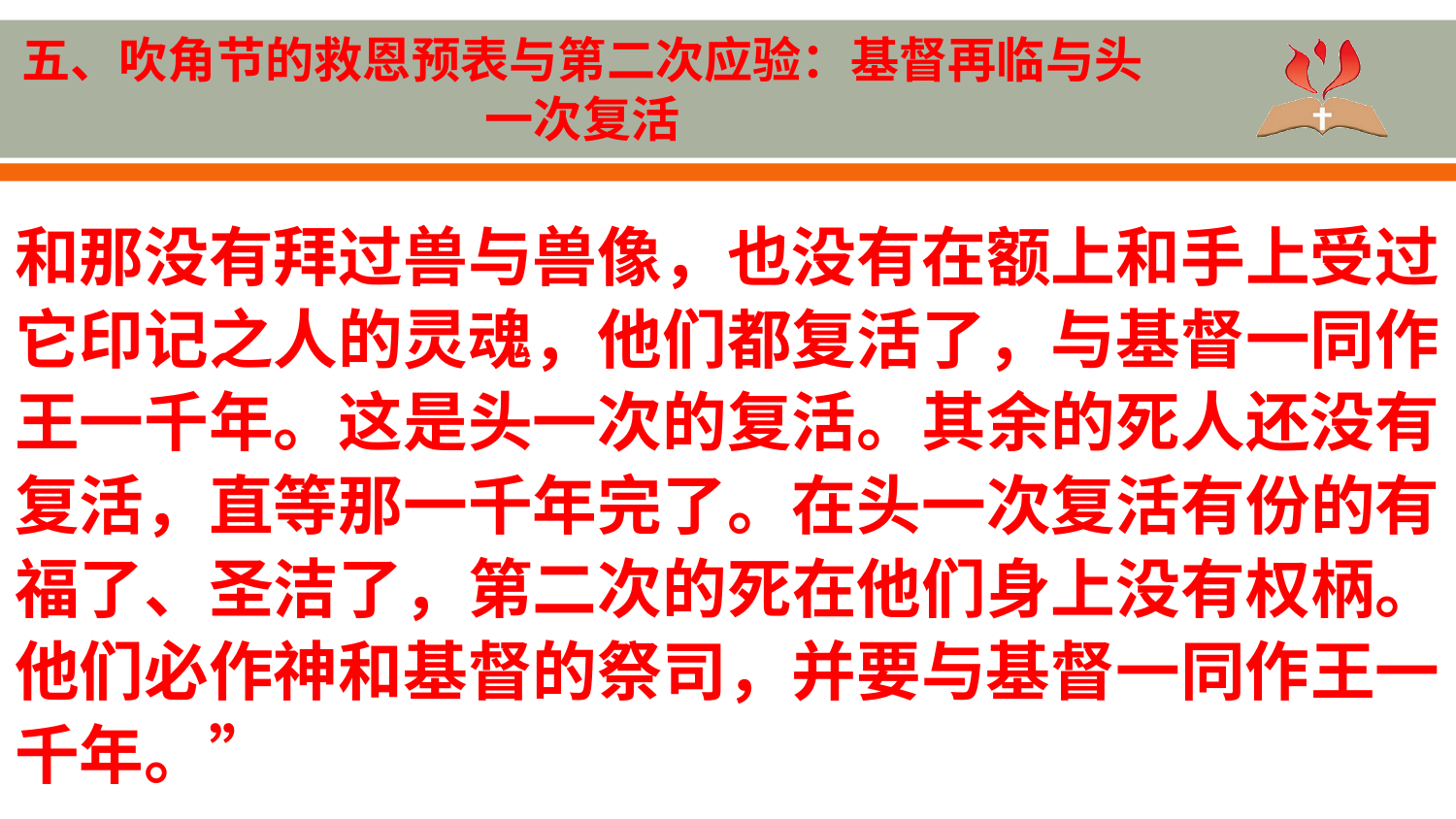

# 五、吹角节的救恩预表与第二次应验：基督再临与头一次复活
和那没有拜过兽与兽像，也没有在额上和手上受过它印记之人的灵魂，他们都复活了，与基督一同作王一千年。这是头一次的复活。其余的死人还没有复活，直等那一千年完了。在头一次复活有份的有福了、圣洁了，第二次的死在他们身上没有权柄。他们必作神和基督的祭司，并要与基督一同作王一千年。”